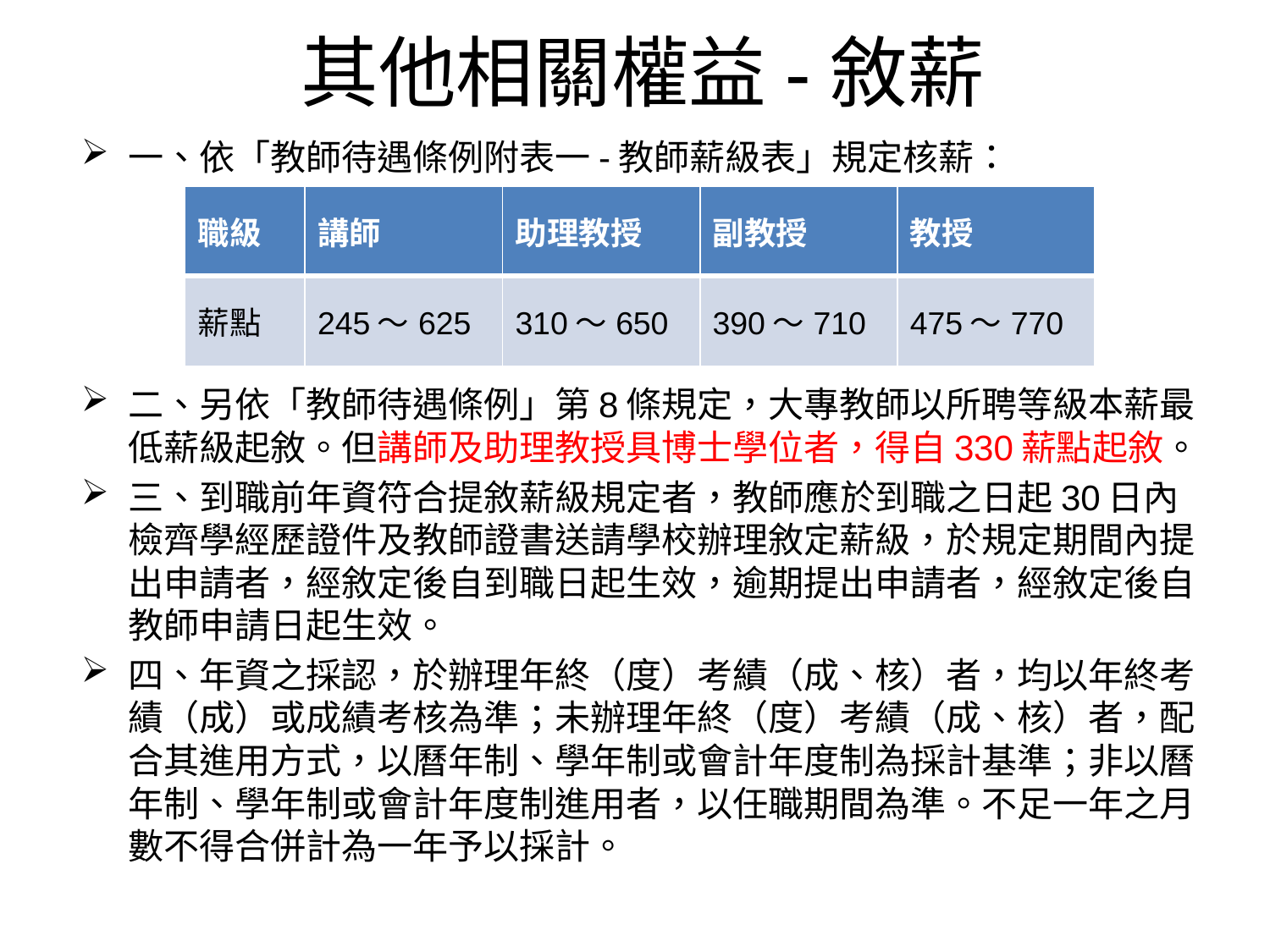

# 其他相關權益-敘薪
一、依「教師待遇條例附表一-教師薪級表」規定核薪：

二、另依「教師待遇條例」第8條規定，大專教師以所聘等級本薪最低薪級起敘。但講師及助理教授具博士學位者，得自330薪點起敘。
三、到職前年資符合提敘薪級規定者，教師應於到職之日起30日內檢齊學經歷證件及教師證書送請學校辦理敘定薪級，於規定期間內提出申請者，經敘定後自到職日起生效，逾期提出申請者，經敘定後自教師申請日起生效。
四、年資之採認，於辦理年終（度）考績（成、核）者，均以年終考績（成）或成績考核為準；未辦理年終（度）考績（成、核）者，配合其進用方式，以曆年制、學年制或會計年度制為採計基準；非以曆年制、學年制或會計年度制進用者，以任職期間為準。不足一年之月數不得合併計為一年予以採計。

| 職級 | 講師 | 助理教授 | 副教授 | 教授 |
| --- | --- | --- | --- | --- |
| 薪點 | 245～625 | 310～650 | 390～710 | 475～770 |